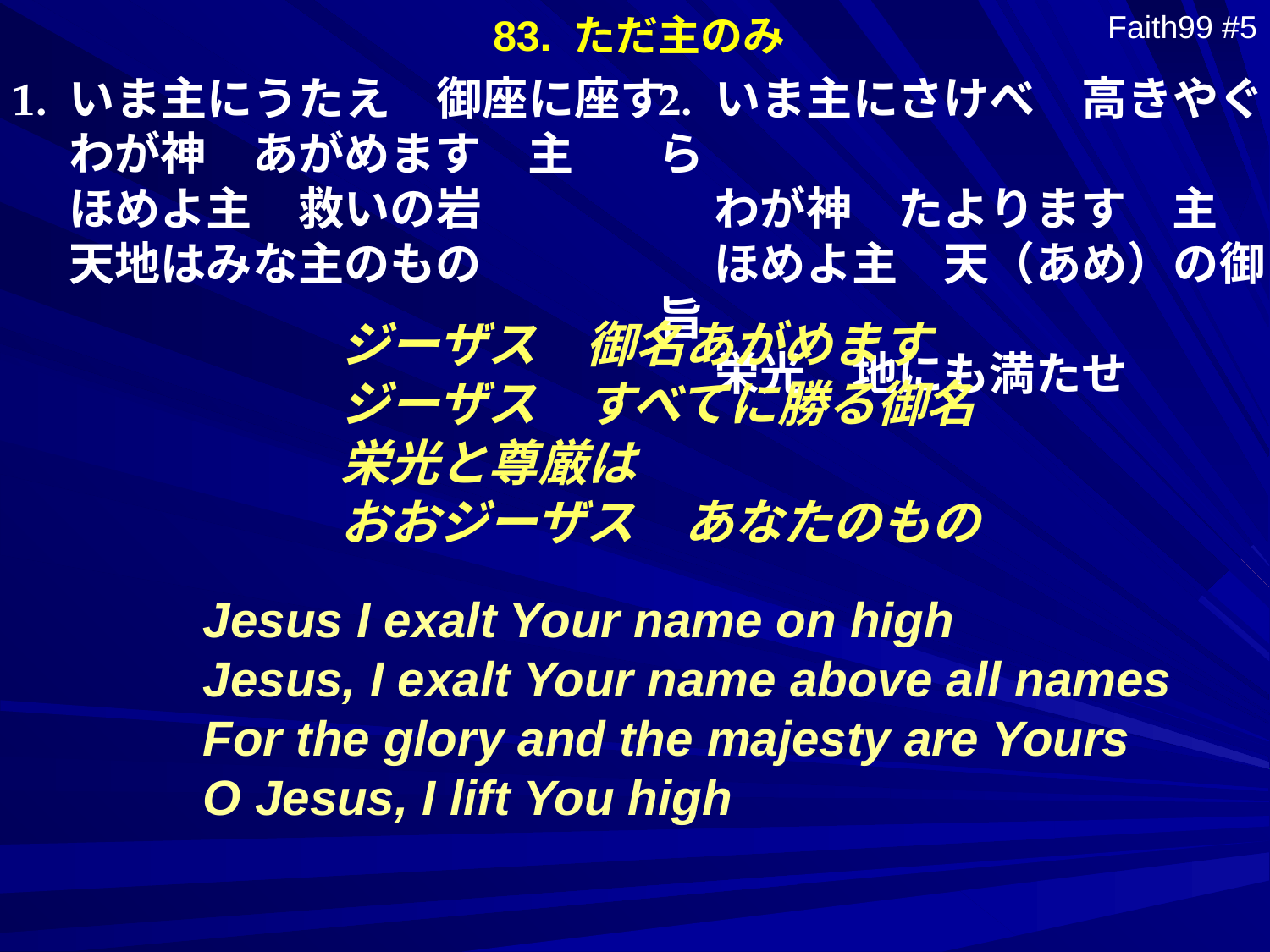

83. ただ主のみ
Faith99 #5
1. いま主にうたえ　御座に座す
　 わが神　あがめます　主
　 ほめよ主　救いの岩
　 天地はみな主のもの

2. いま主にさけべ　高きやぐら
　 わが神　たよります　主
　 ほめよ主　天（あめ）の御旨
　 栄光　地にも満たせ
ジーザス　御名あがめます
ジーザス　すべてに勝る御名
栄光と尊厳は
おおジーザス　あなたのもの
Jesus I exalt Your name on high
Jesus, I exalt Your name above all names
For the glory and the majesty are Yours
O Jesus, I lift You high